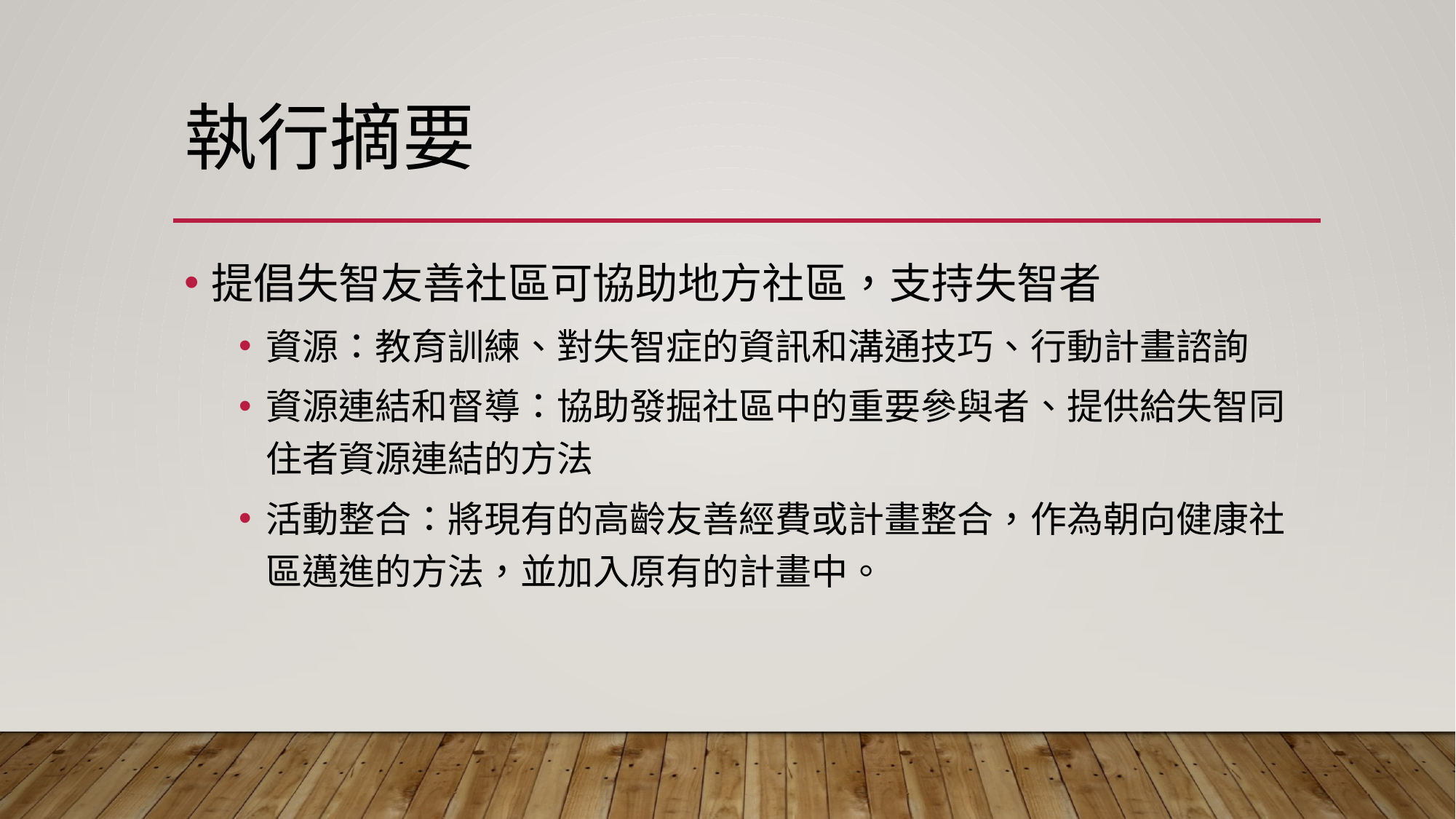

# 執行摘要
提倡失智友善社區可協助地方社區，支持失智者
資源：教育訓練、對失智症的資訊和溝通技巧、行動計畫諮詢
資源連結和督導：協助發掘社區中的重要參與者、提供給失智同住者資源連結的方法
活動整合：將現有的高齡友善經費或計畫整合，作為朝向健康社區邁進的方法，並加入原有的計畫中。